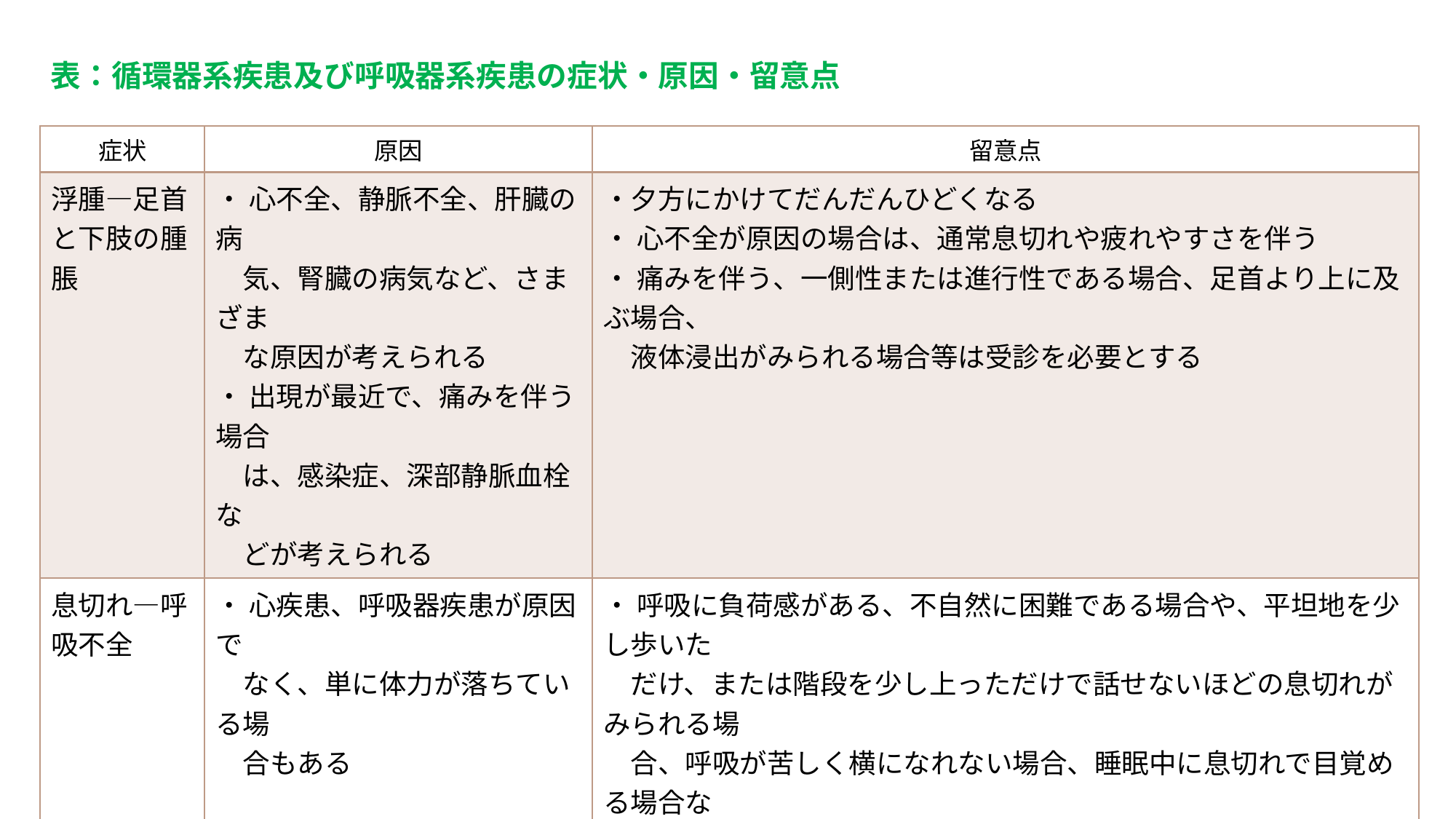

表：循環器系疾患及び呼吸器系疾患の症状・原因・留意点
| 症状 | 原因 | 留意点 |
| --- | --- | --- |
| 浮腫―足首と下肢の腫脹 | ・ 心不全、静脈不全、肝臓の病 　気、腎臓の病気など、さまざま 　な原因が考えられる ・ 出現が最近で、痛みを伴う場合 　は、感染症、深部静脈血栓な 　どが考えられる | ・夕方にかけてだんだんひどくなる ・ 心不全が原因の場合は、通常息切れや疲れやすさを伴う ・ 痛みを伴う、一側性または進行性である場合、足首より上に及ぶ場合、 　液体浸出がみられる場合等は受診を必要とする |
| 息切れ―呼吸不全 | ・ 心疾患、呼吸器疾患が原因で 　なく、単に体力が落ちている場 　合もある | ・ 呼吸に負荷感がある、不自然に困難である場合や、平坦地を少し歩いた 　だけ、または階段を少し上っただけで話せないほどの息切れがみられる場 　合、呼吸が苦しく横になれない場合、睡眠中に息切れで目覚める場合な 　どは受診が必要 ・ 食欲低下、栄養不良、運動量減退につながるが、負担が少なくできる運 　動は重要 ・ 湿気、タバコの煙、ほこり、アレルギー源を抑える |
| 動悸 | （心臓疾患）不整脈・心臓弁膜 　症・先天性心疾患 （心臓疾患）貧血、発熱、甲状腺 　機能亢進症、慢性肺疾患、精 　神的要因 | ・ 心臓の拍動を意識する状態。動悸が速い、意識の喪失、胸痛等の症状 　を伴う場合は急を要する |